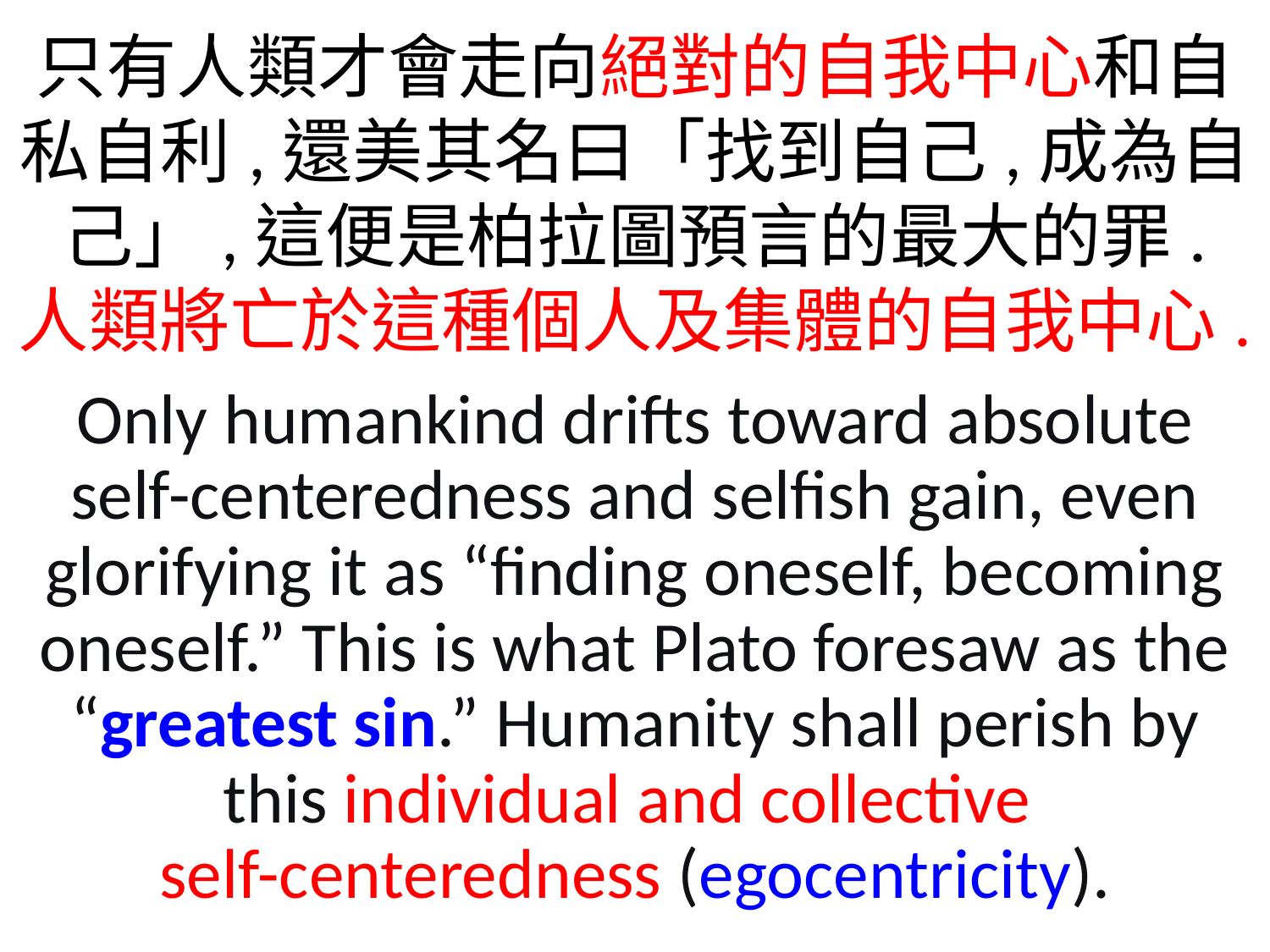

只有人類才會走向絕對的自我中心和自私自利,還美其名曰「找到自己,成為自己」,這便是柏拉圖預言的最大的罪.
人類將亡於這種個人及集體的自我中心.
Only humankind drifts toward absolute self-centeredness and selfish gain, even glorifying it as “finding oneself, becoming oneself.” This is what Plato foresaw as the “greatest sin.” Humanity shall perish by this individual and collective
self-centeredness (egocentricity).